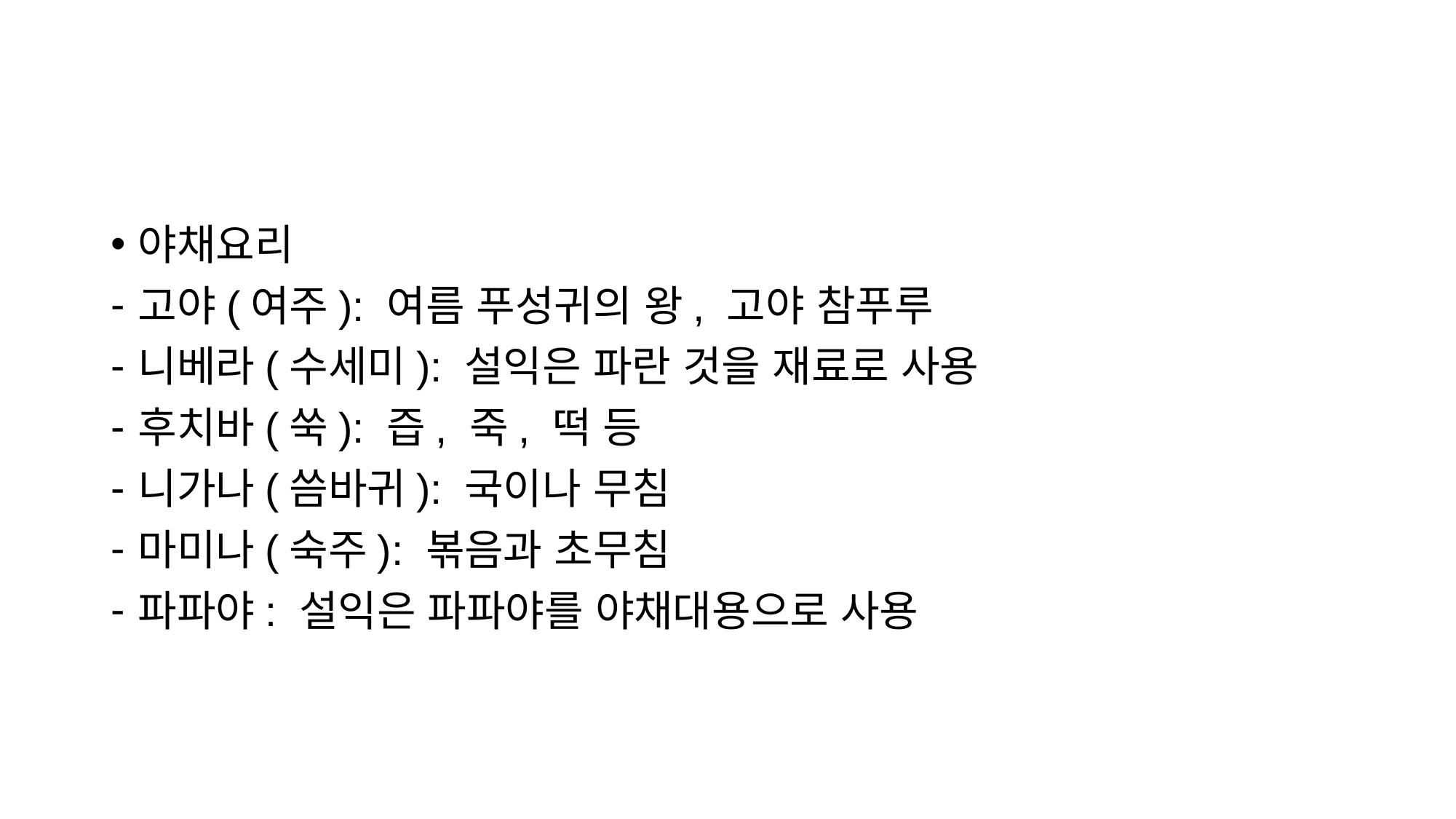

#
야채요리
고야(여주): 여름 푸성귀의 왕, 고야 참푸루
니베라(수세미): 설익은 파란 것을 재료로 사용
후치바(쑥): 즙, 죽, 떡 등
니가나(씀바귀): 국이나 무침
마미나(숙주): 볶음과 초무침
파파야: 설익은 파파야를 야채대용으로 사용